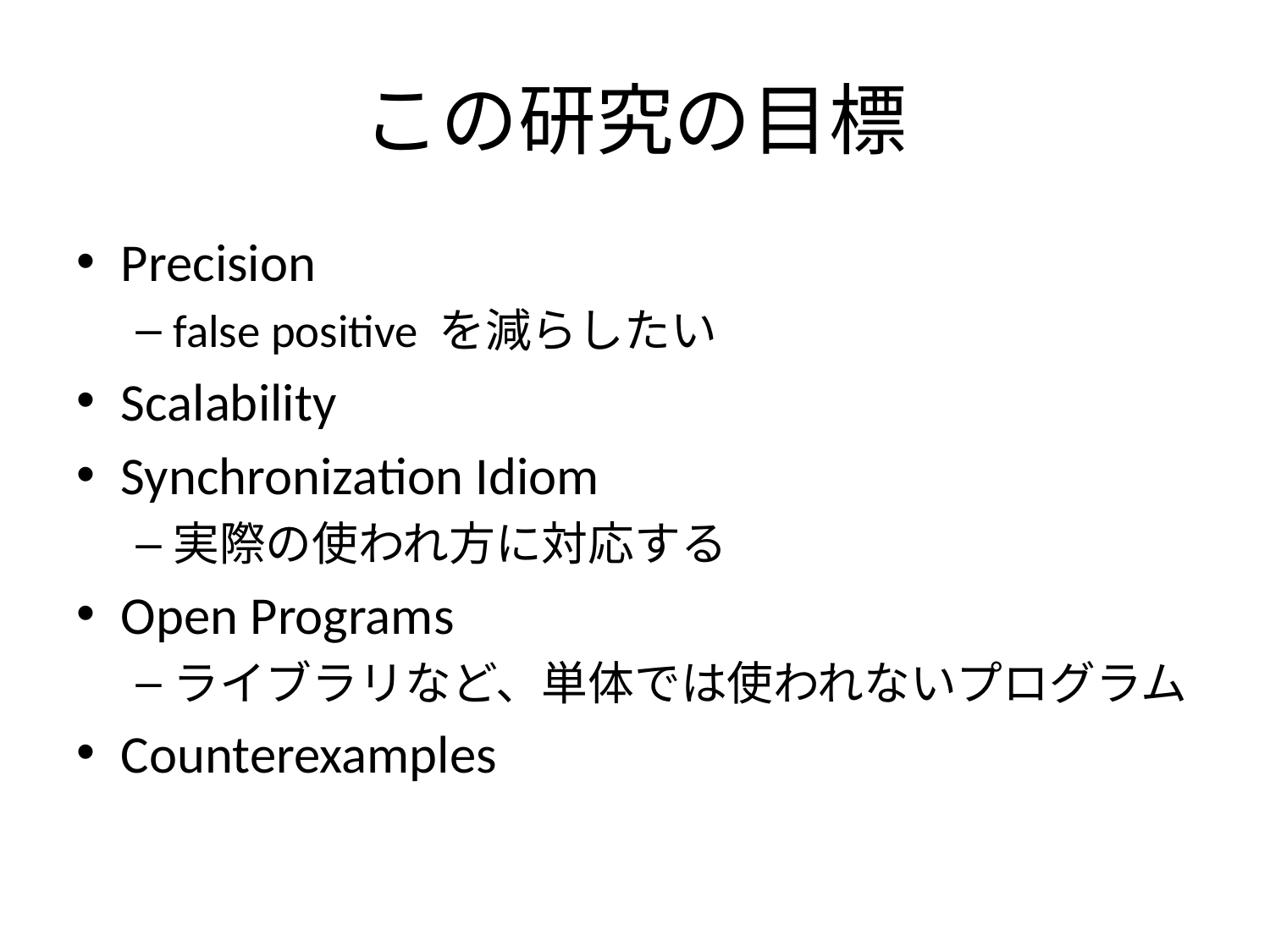

# この研究の目標
Precision
false positive を減らしたい
Scalability
Synchronization Idiom
実際の使われ方に対応する
Open Programs
ライブラリなど、単体では使われないプログラム
Counterexamples